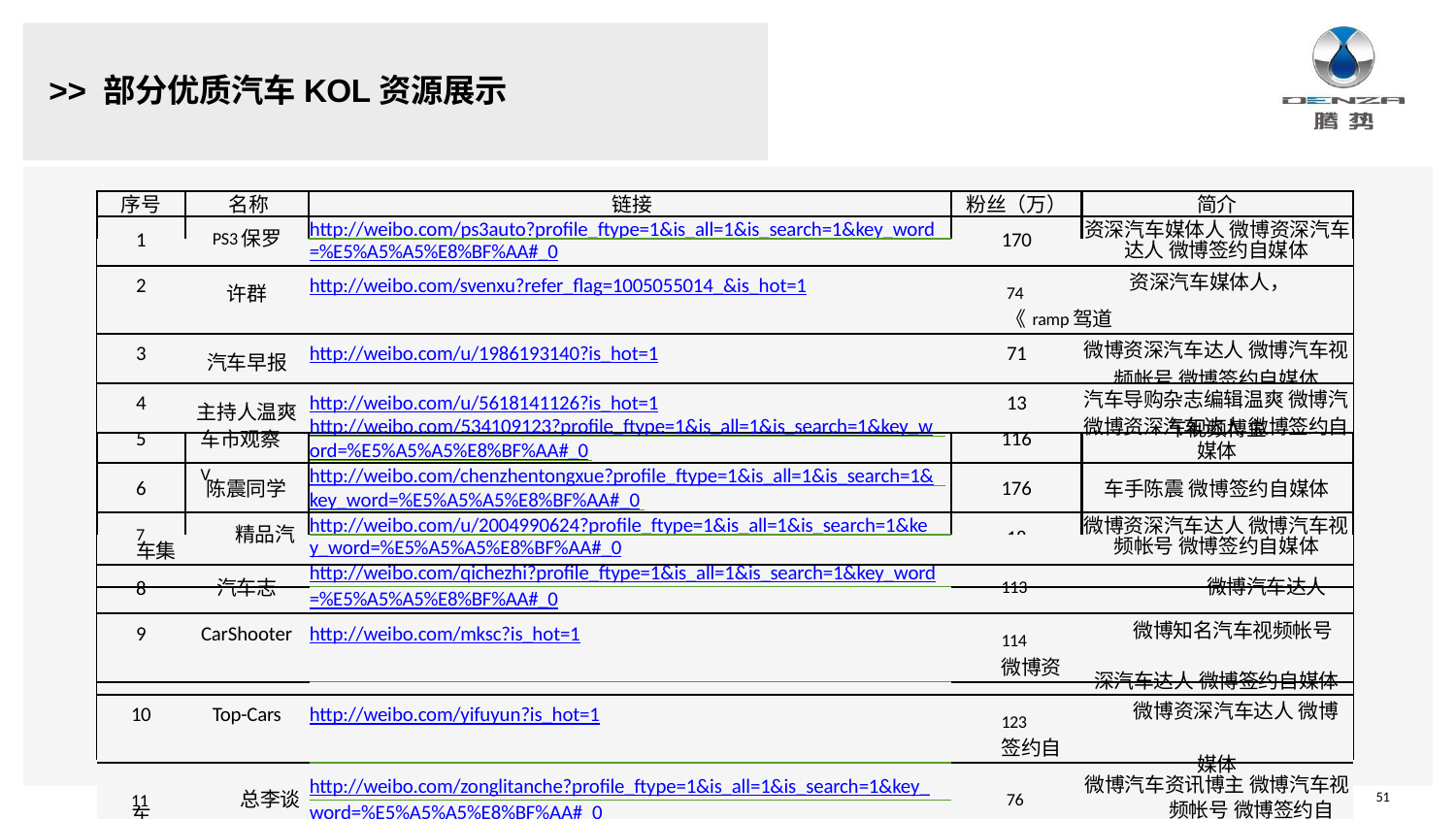

# >> 部分优质汽车KOL资源展示

序号	名称	链接
粉丝（万）
简介
资深汽车媒体人 微博资深汽车

http://weibo.com/ps3auto?profile_ftype=1&is_all=1&is_search=1&key_word

| 1 | PS3保罗 | =%E5%A5%A5%E8%BF%AA#\_0 | 170 | 达人 微博签约自媒体 |
| --- | --- | --- | --- | --- |
| 2 | 许群 | http://weibo.com/svenxu?refer\_flag=1005055014\_&is\_hot=1 | 74 资深汽车媒体人，《ramp驾道 |  |
| 3 | 汽车早报 | http://weibo.com/u/1986193140?is\_hot=1 | 71 | 微博资深汽车达人 微博汽车视 频帐号 微博签约自媒体 |
| 4 | 主持人温爽 | http://weibo.com/u/5618141126?is\_hot=1 | 13 | 汽车导购杂志编辑温爽 微博汽 车视频博主 |
》
杂志出版人 微博签约自媒体

http://weibo.com/534109123?profile_ftype=1&is_all=1&is_search=1&key_w
微博资深汽车达人 微博签约自 媒体
5
116
车市观察V
ord=%E5%A5%A5%E8%BF%AA#_0

http://weibo.com/chenzhentongxue?profile_ftype=1&is_all=1&is_search=1&
车手陈震 微博签约自媒体 微博资深汽车达人 微博汽车视

6
176
陈震同学
key_word=%E5%A5%A5%E8%BF%AA#_0

http://weibo.com/u/2004990624?profile_ftype=1&is_all=1&is_search=1&ke

18
| 7 精品汽车集 |  | y\_word=%E5%A5%A5%E8%BF%AA#\_0 | 频帐号 微博签约自媒体 |  |
| --- | --- | --- | --- | --- |
|  |  | http://weibo.com/qichezhi?profile\_ftype=1&is\_all=1&is\_search=1&key\_word |  |  |
| 8 | 汽车志 | =%E5%A5%A5%E8%BF%AA#\_0 | 113 微博汽车达人 |  |
| 9 | CarShooter | http://weibo.com/mksc?is\_hot=1 | 114 微博知名汽车视频帐号 微博资 |  |
|  |  |  | 深汽车达人 微博签约自媒体 |  |
| 10 | Top-Cars | http://weibo.com/yifuyun?is\_hot=1 | 123 微博资深汽车达人 微博签约自 |  |
|  |  | http://weibo.com/zonglitanche?profile\_ftype=1&is\_all=1&is\_search=1&key\_ |  | 媒体 微博汽车资讯博主 微博汽车视 |
| 11 总李谈车 |  | word=%E5%A5%A5%E8%BF%AA#\_0 | 76 频帐号 微博签约自媒体 |  |

51